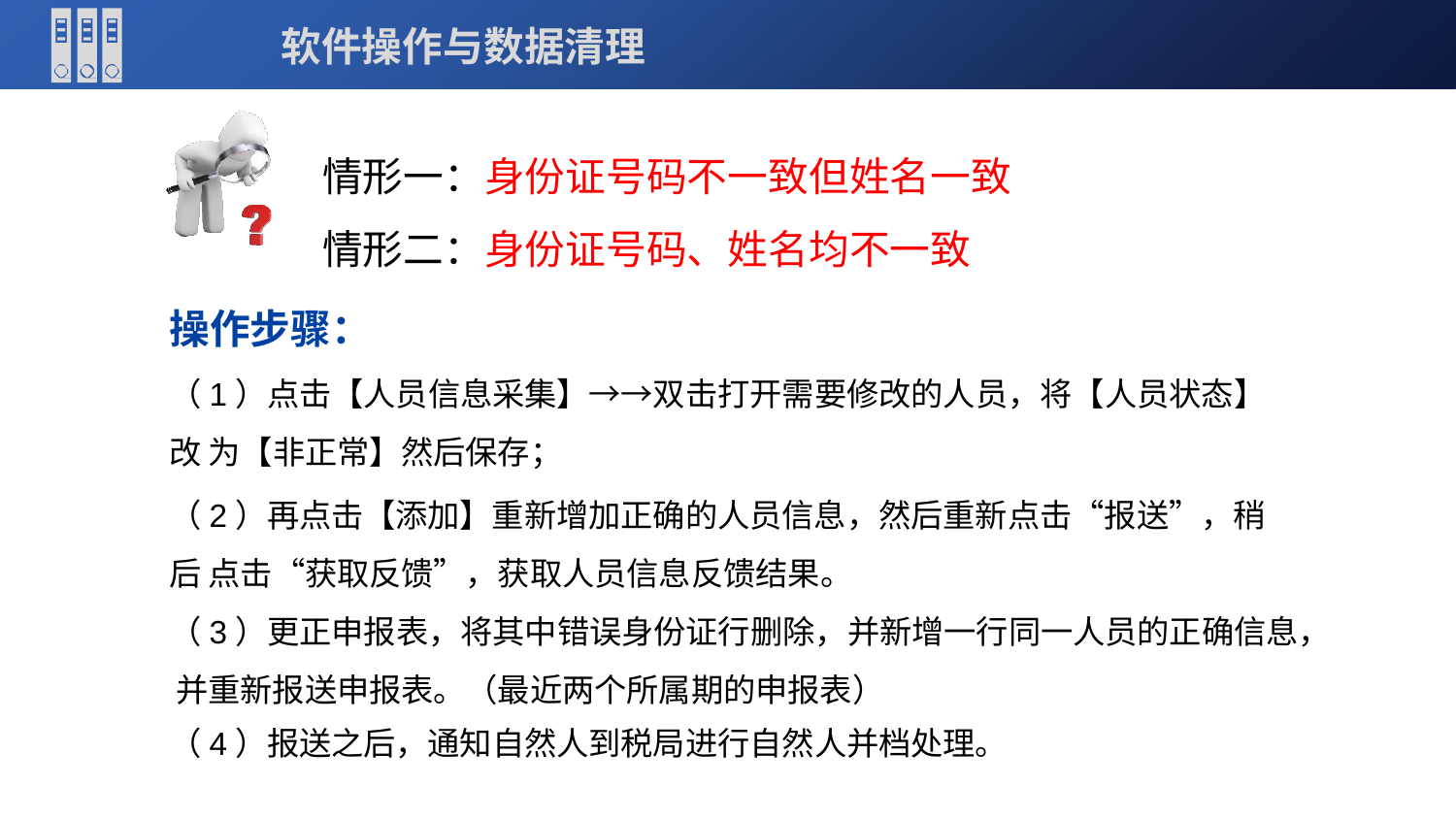

# 软件操作与数据清理

情形一：身份证号码不一致但姓名一致 情形二：身份证号码、姓名均不一致
操作步骤：
（1）点击【人员信息采集】→→双击打开需要修改的人员，将【人员状态】改 为【非正常】然后保存；
（2）再点击【添加】重新增加正确的人员信息，然后重新点击“报送”，稍后 点击“获取反馈”，获取人员信息反馈结果。
（3）更正申报表，将其中错误身份证行删除，并新增一行同一人员的正确信息， 并重新报送申报表。（最近两个所属期的申报表）
（4）报送之后，通知自然人到税局进行自然人并档处理。